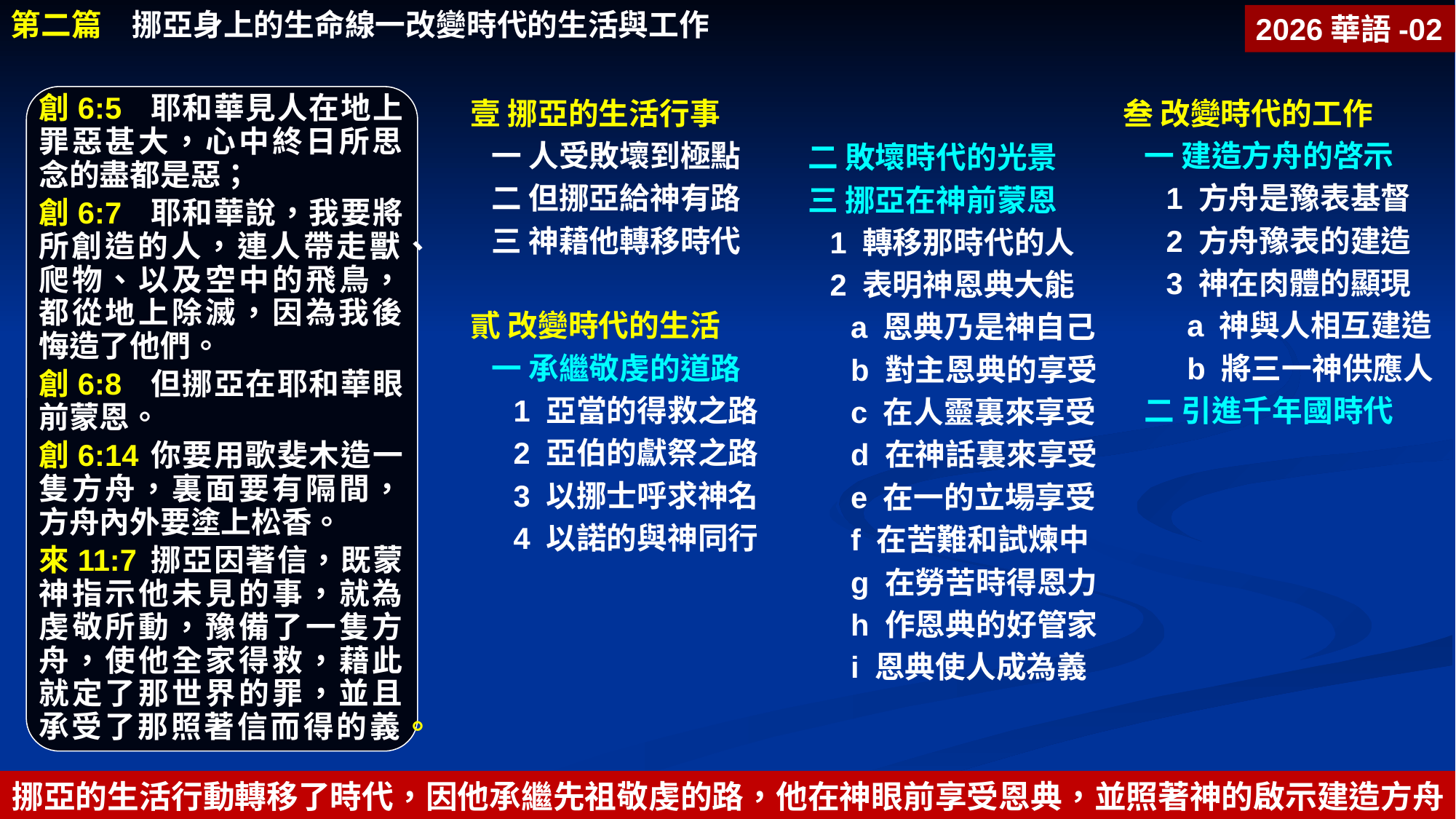

第二篇　挪亞身上的生命線一改變時代的生活與工作
2026華語-02
壹 挪亞的生活行事
一 人受敗壞到極點
二 但挪亞給神有路
三 神藉他轉移時代

貳 改變時代的生活
一 承繼敬虔的道路
1 亞當的得救之路
2 亞伯的獻祭之路
3 以挪士呼求神名
4 以諾的與神同行

叁 改變時代的工作
一 建造方舟的啓示
1 方舟是豫表基督
2 方舟豫表的建造
3 神在肉體的顯現
a 神與人相互建造
b 將三一神供應人
二 引進千年國時代

創6:5	耶和華見人在地上罪惡甚大，心中終日所思念的盡都是惡；
創6:7	耶和華說，我要將所創造的人，連人帶走獸、爬物、以及空中的飛鳥，都從地上除滅，因為我後悔造了他們。
創6:8	但挪亞在耶和華眼前蒙恩。
創6:14	你要用歌斐木造一隻方舟，裏面要有隔間，方舟內外要塗上松香。
來11:7	挪亞因著信，既蒙神指示他未見的事，就為虔敬所動，豫備了一隻方舟，使他全家得救，藉此就定了那世界的罪，並且承受了那照著信而得的義。

二 敗壞時代的光景
三 挪亞在神前蒙恩
1 轉移那時代的人
2 表明神恩典大能
a 恩典乃是神自己
b 對主恩典的享受
c 在人靈裏來享受
d 在神話裏來享受
e 在一的立場享受
f 在苦難和試煉中
g 在勞苦時得恩力
h 作恩典的好管家
i 恩典使人成為義
挪亞的生活行動轉移了時代，因他承繼先祖敬虔的路，他在神眼前享受恩典，並照著神的啟示建造方舟。